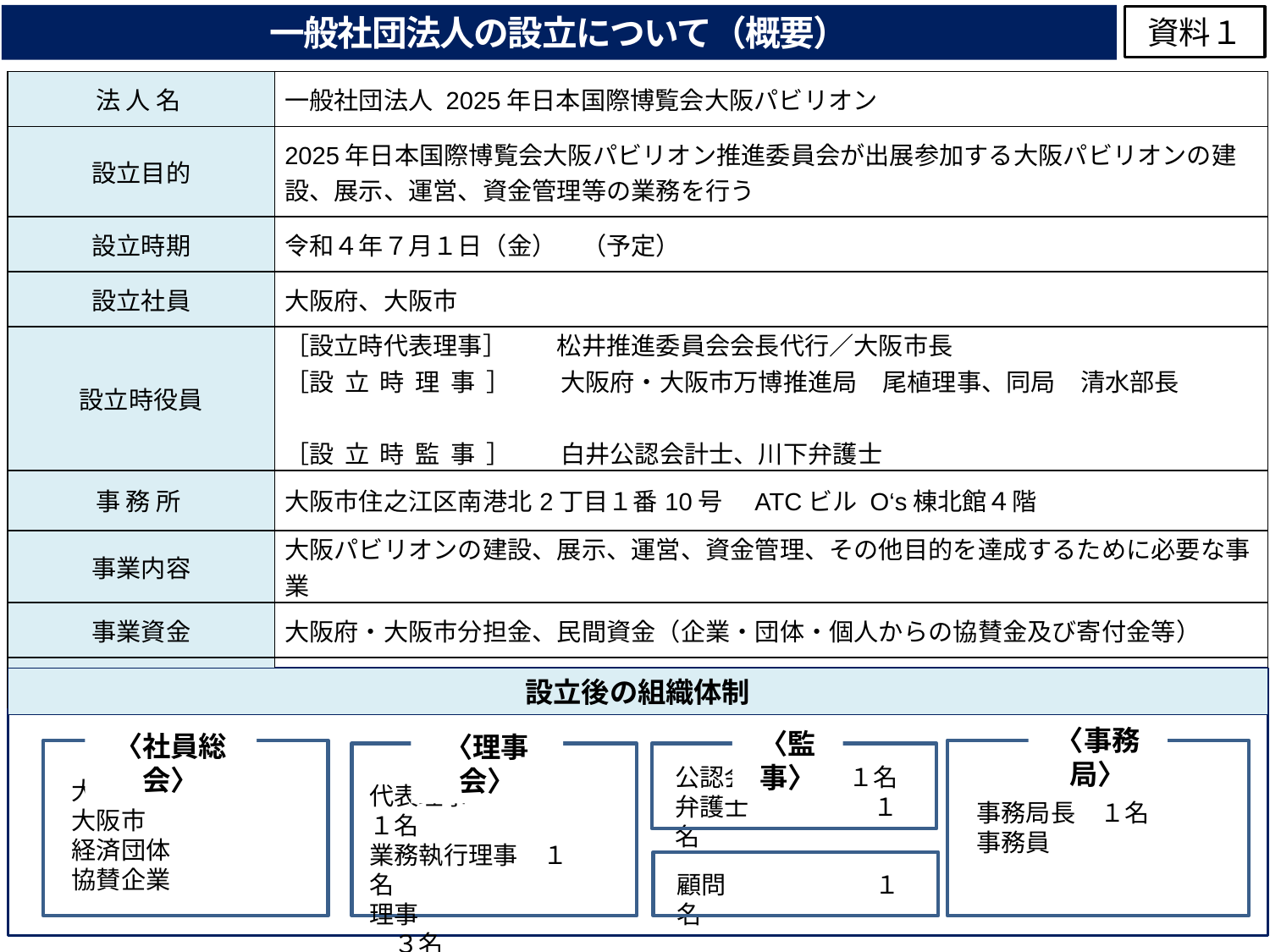

一般社団法人の設立について（概要）
資料１
| 法 人 名 | 一般社団法人 2025年日本国際博覧会大阪パビリオン |
| --- | --- |
| 設立目的 | 2025年日本国際博覧会大阪パビリオン推進委員会が出展参加する大阪パビリオンの建設、展示、運営、資金管理等の業務を行う |
| 設立時期 | 令和４年７月１日（金）　（予定） |
| 設立社員 | 大阪府、大阪市 |
| 設立時役員 | ［設立時代表理事］　　松井推進委員会会長代行／大阪市長 ［設立時理事］　　大阪府・大阪市万博推進局　尾植理事、同局　清水部長　　　　 ［設立時監事］　　白井公認会計士、川下弁護士 |
| 事 務 所 | 大阪市住之江区南港北2丁目１番10号　ATCビル O‘s棟北館４階 |
| 事業内容 | 大阪パビリオンの建設、展示、運営、資金管理、その他目的を達成するために必要な事業 |
| 事業資金 | 大阪府・大阪市分担金、民間資金（企業・団体・個人からの協賛金及び寄付金等） |
| 残余財産の帰属 | 法人が所在する地方公共団体（大阪府・大阪市）へ贈与 |

設立後の組織体制
〈事務局〉
〈監事〉
〈社員総会〉
〈理事会〉

公認会計士　　１名
弁護士　　　　　１名
大阪府
大阪市
経済団体
協賛企業
代表理事　　　　１名
業務執行理事　１名
理事　　　　　　　３名
事務局長　１名
事務員

顧問　　　　　　１名